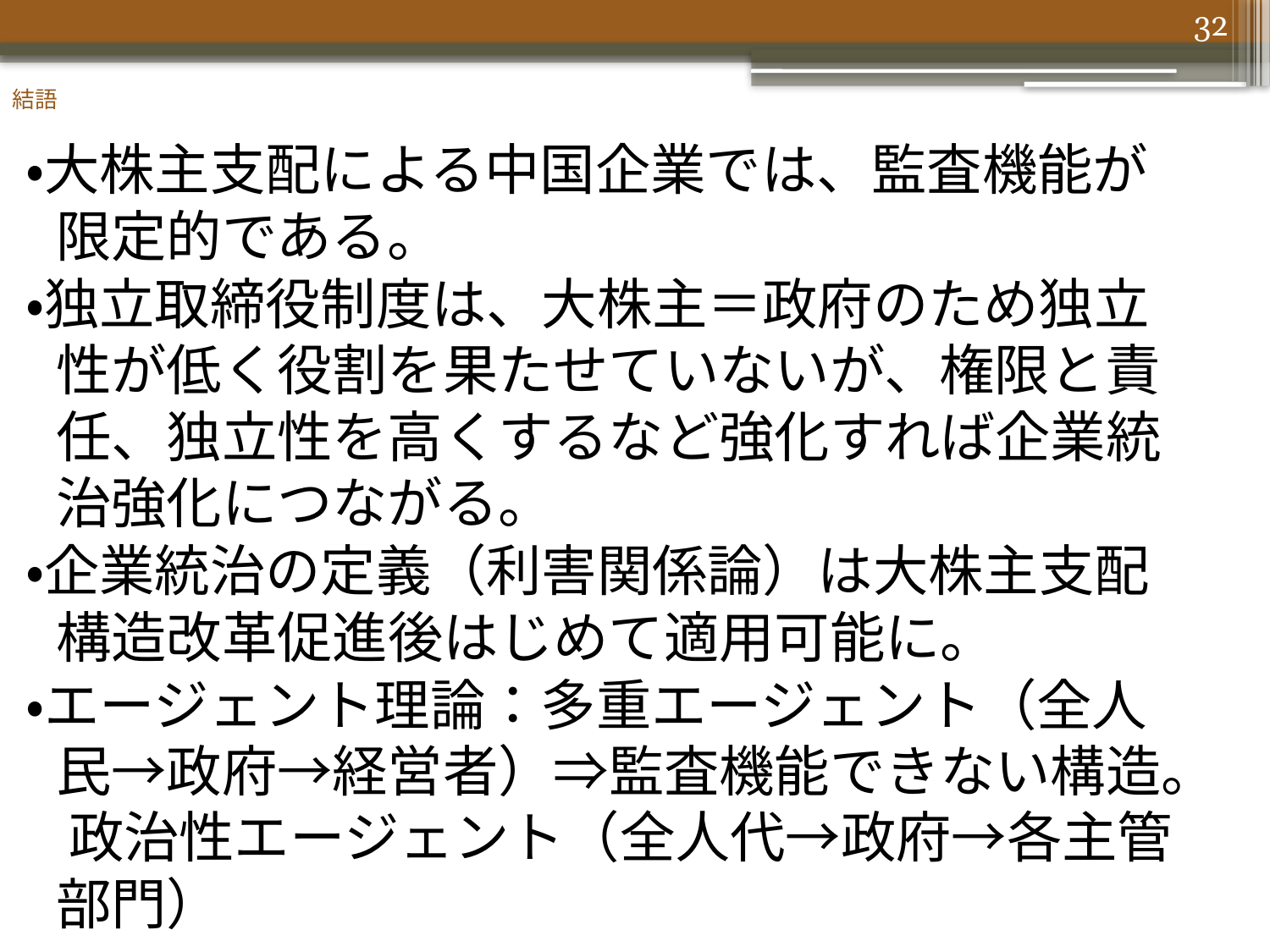

32
# 結語
・大株主支配による中国企業では、監査機能が限定的である。
・独立取締役制度は、大株主＝政府のため独立性が低く役割を果たせていないが、権限と責任、独立性を高くするなど強化すれば企業統治強化につながる。
・企業統治の定義（利害関係論）は大株主支配構造改革促進後はじめて適用可能に。
・エージェント理論：多重エージェント（全人民→政府→経営者）⇒監査機能できない構造。 政治性エージェント（全人代→政府→各主管部門）